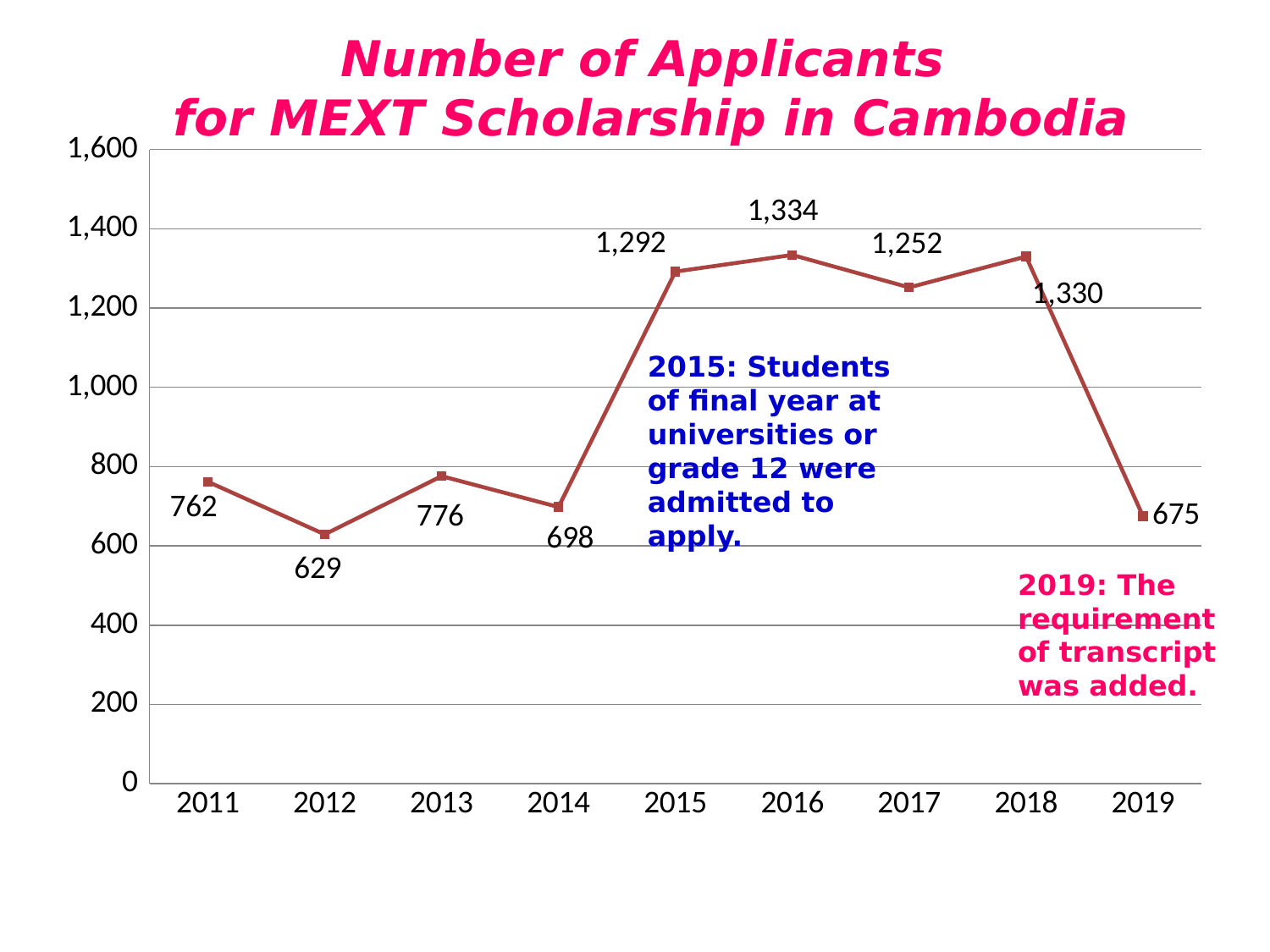

Number of Applicants
for MEXT Scholarship in Cambodia

### Chart

| Category | all applicants | 列1 |
|---|---|---|
| 2011 | 762.0 | None |
| 2012 | 629.0 | None |
| 2013 | 776.0 | None |
| 2014 | 698.0 | None |
| 2015 | 1292.0 | None |
| 2016 | 1334.0 | None |
| 2017 | 1252.0 | None |
| 2018 | 1330.0 | None |
| 2019 | 675.0 | None |
2015: Students of final year at universities or grade 12 were admitted to apply.
2019: The requirement of transcript was added.